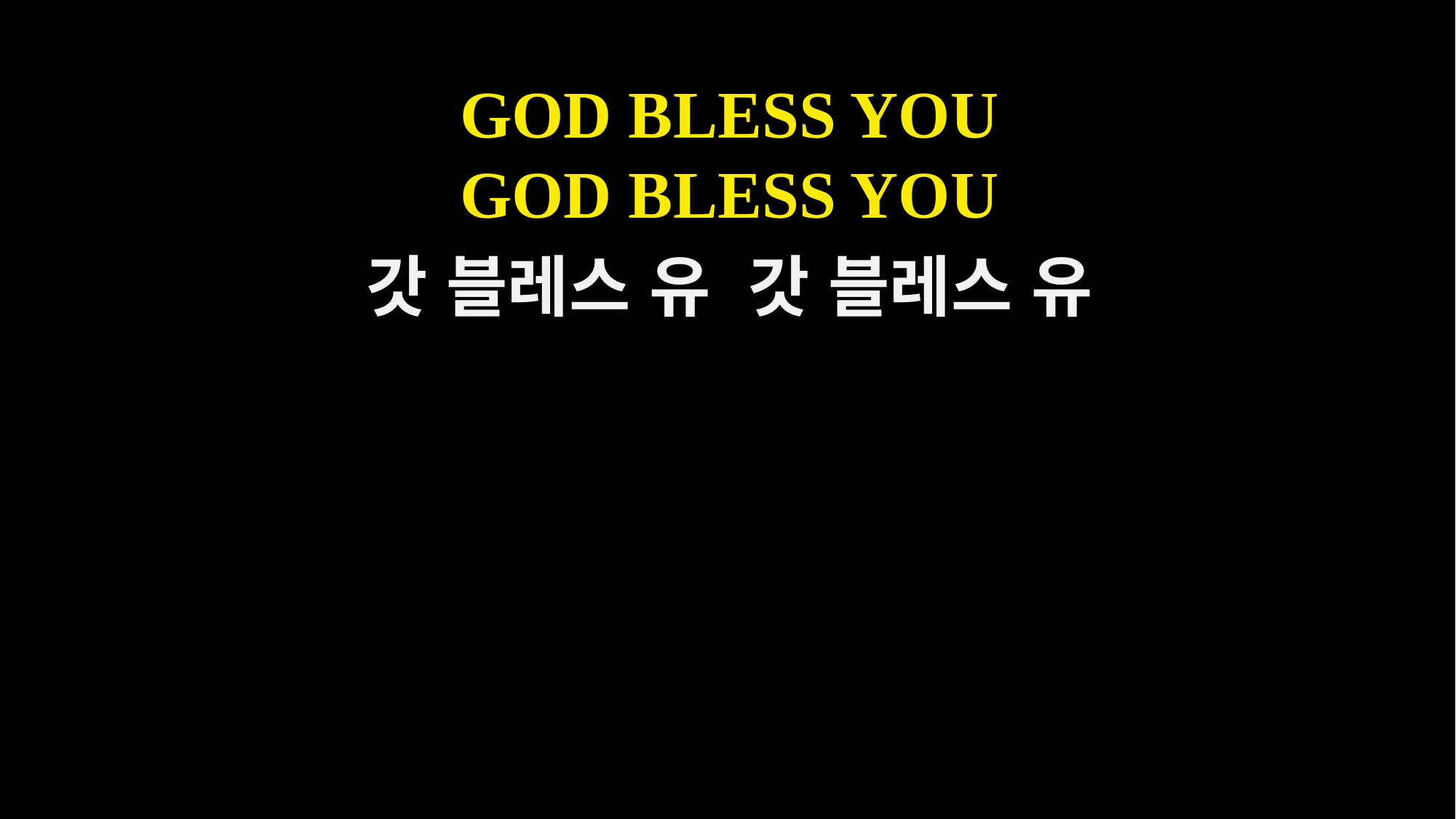

GOD BLESS YOU
GOD BLESS YOU
갓 블레스 유  갓 블레스 유